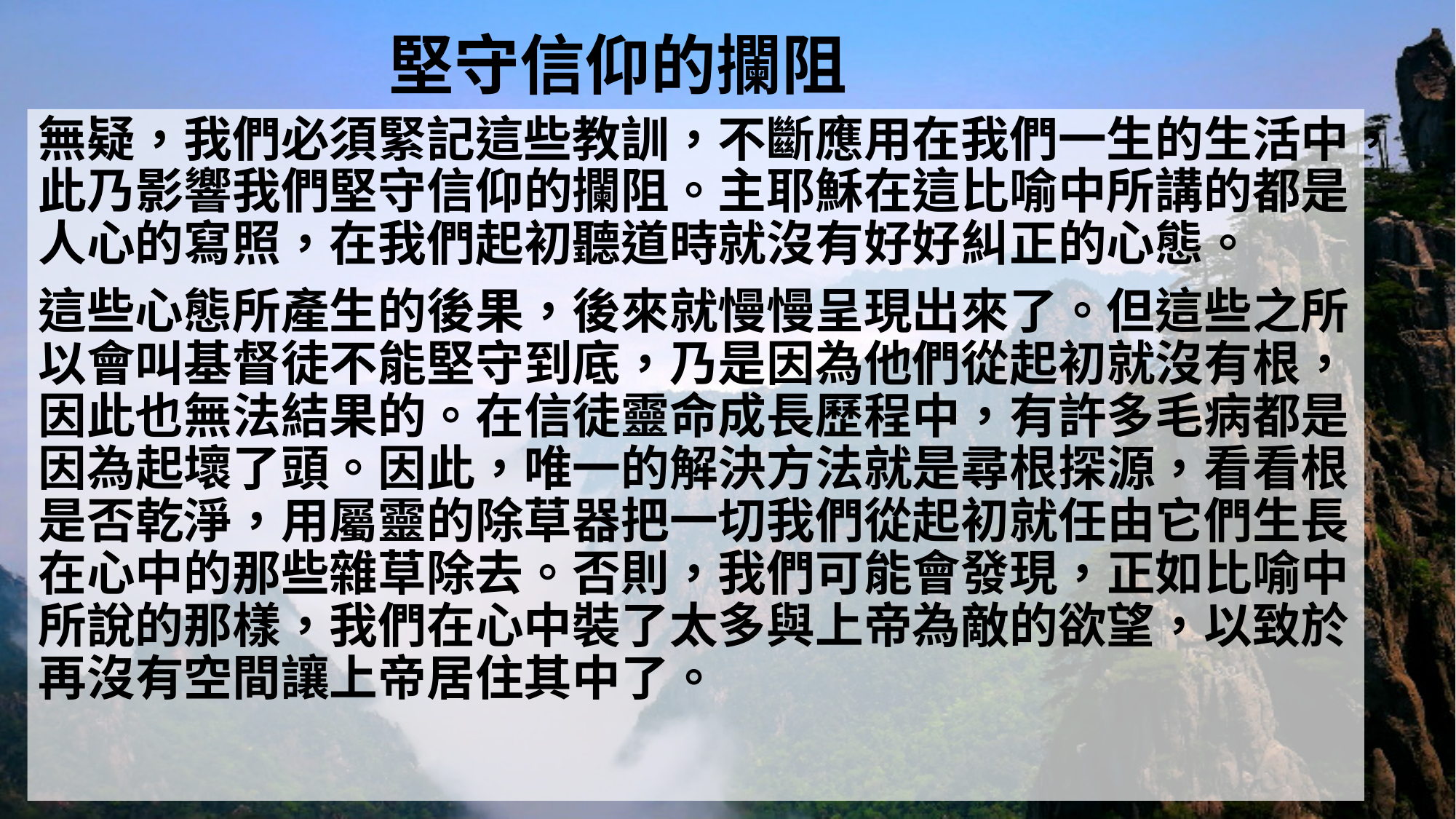

# 堅守信仰的攔阻
無疑，我們必須緊記這些教訓，不斷應用在我們一生的生活中，此乃影響我們堅守信仰的攔阻。主耶穌在這比喻中所講的都是人心的寫照，在我們起初聽道時就沒有好好糾正的心態。
這些心態所產生的後果，後來就慢慢呈現出來了。但這些之所以會叫基督徒不能堅守到底，乃是因為他們從起初就沒有根，因此也無法結果的。在信徒靈命成長歷程中，有許多毛病都是因為起壞了頭。因此，唯一的解決方法就是尋根探源，看看根是否乾淨，用屬靈的除草器把一切我們從起初就任由它們生長在心中的那些雜草除去。否則，我們可能會發現，正如比喻中所說的那樣，我們在心中裝了太多與上帝為敵的欲望，以致於再沒有空間讓上帝居住其中了。